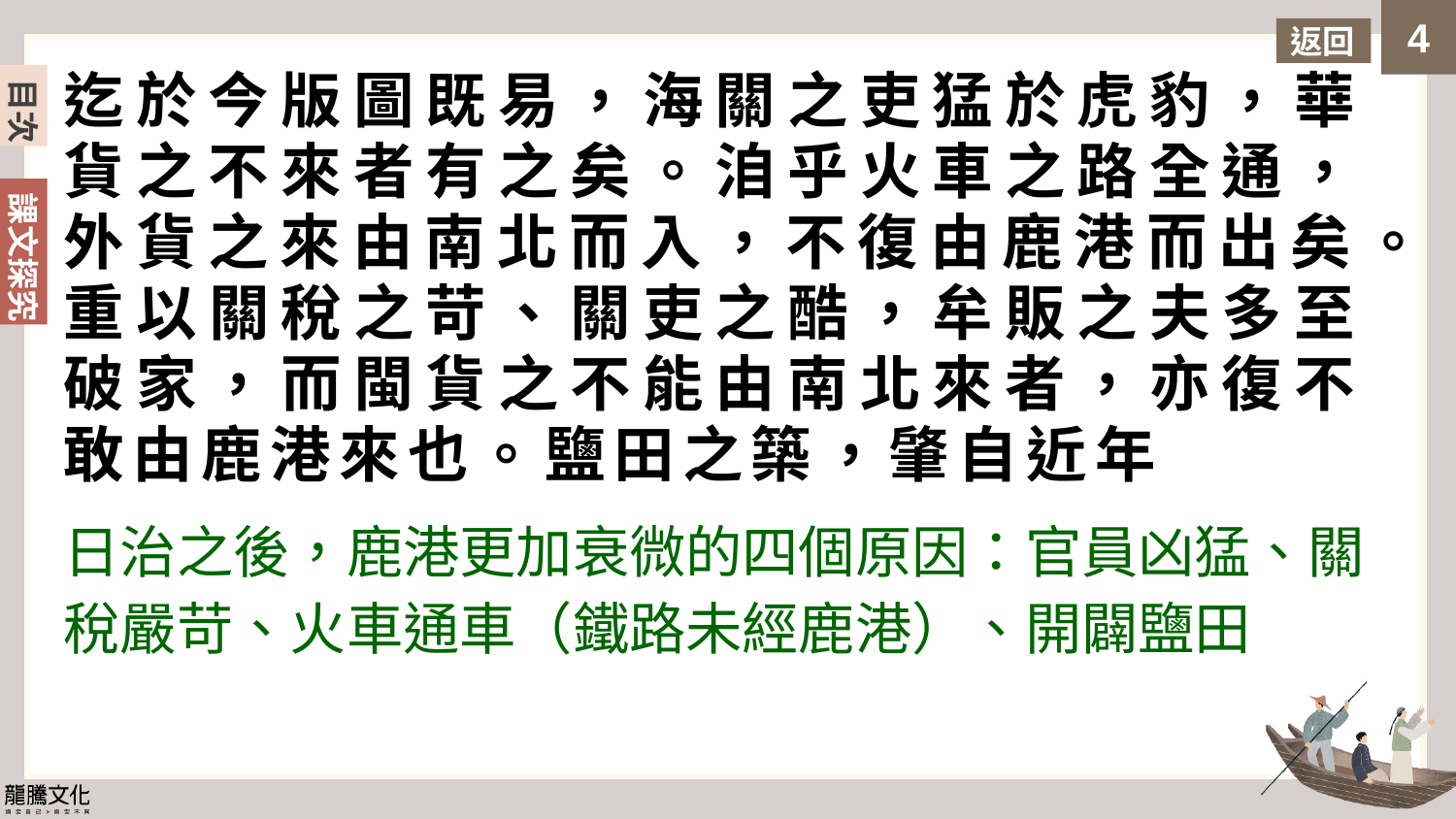

返回
迄於今版圖既易，海關之吏猛於虎豹，華貨之不來者有之矣。洎乎火車之路全通，外貨之來由南北而入，不復由鹿港而出矣。重以關稅之苛、關吏之酷，牟販之夫多至破家，而閩貨之不能由南北來者，亦復不敢由鹿港來也。鹽田之築，肇自近年
日治之後，鹿港更加衰微的四個原因：官員凶猛、關稅嚴苛、火車通車（鐵路未經鹿港）、開闢鹽田